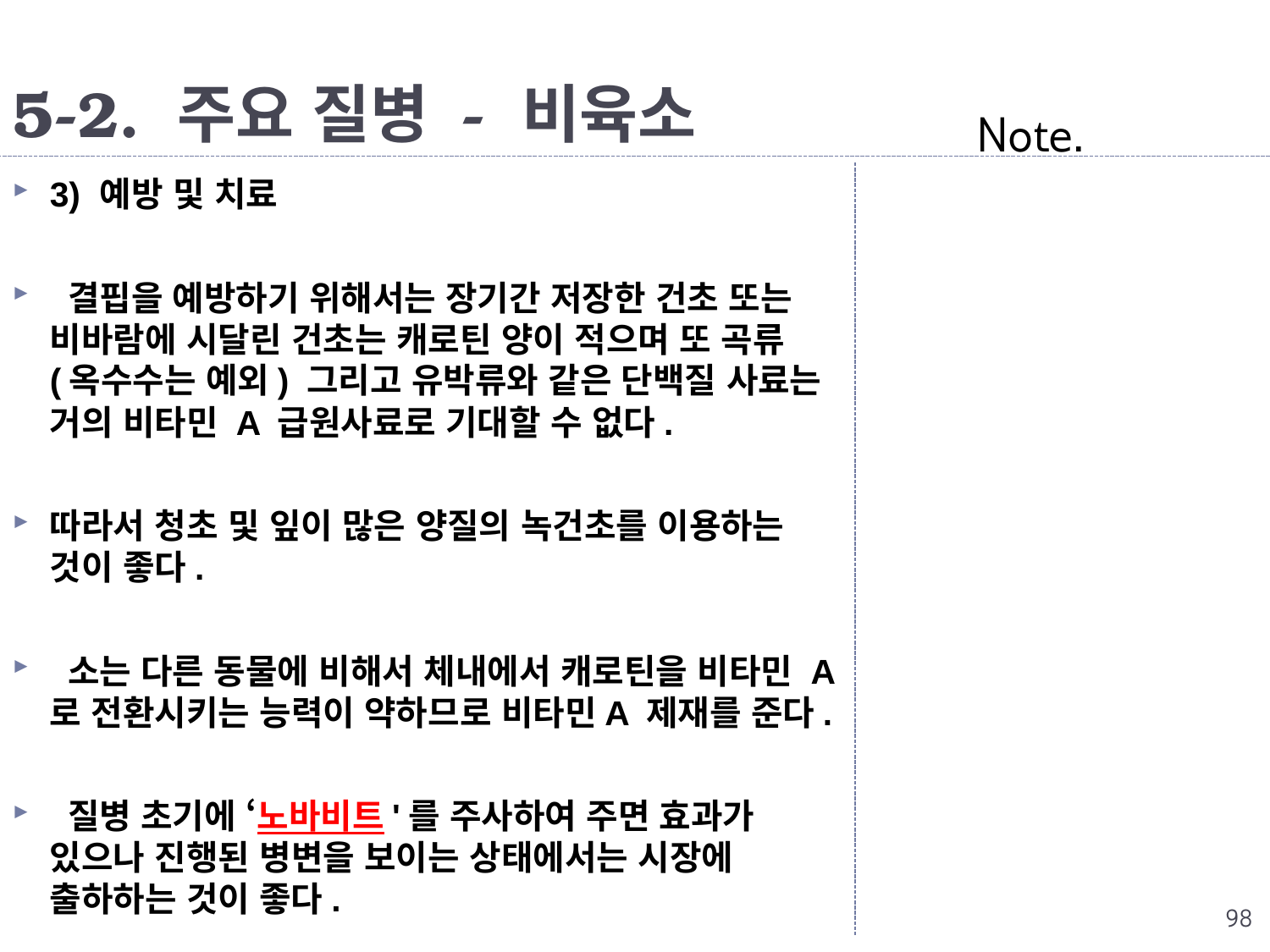

# 5-2. 주요 질병 - 비육소
Note.

3) 예방 및 치료

 결핍을 예방하기 위해서는 장기간 저장한 건초 또는 비바람에 시달린 건초는 캐로틴 양이 적으며 또 곡류(옥수수는 예외) 그리고 유박류와 같은 단백질 사료는 거의 비타민 A 급원사료로 기대할 수 없다.

따라서 청초 및 잎이 많은 양질의 녹건초를 이용하는 것이 좋다.

 소는 다른 동물에 비해서 체내에서 캐로틴을 비타민 A로 전환시키는 능력이 약하므로 비타민A 제재를 준다.

 질병 초기에 ‘노바비트'를 주사하여 주면 효과가 있으나 진행된 병변을 보이는 상태에서는 시장에 출하하는 것이 좋다.
98